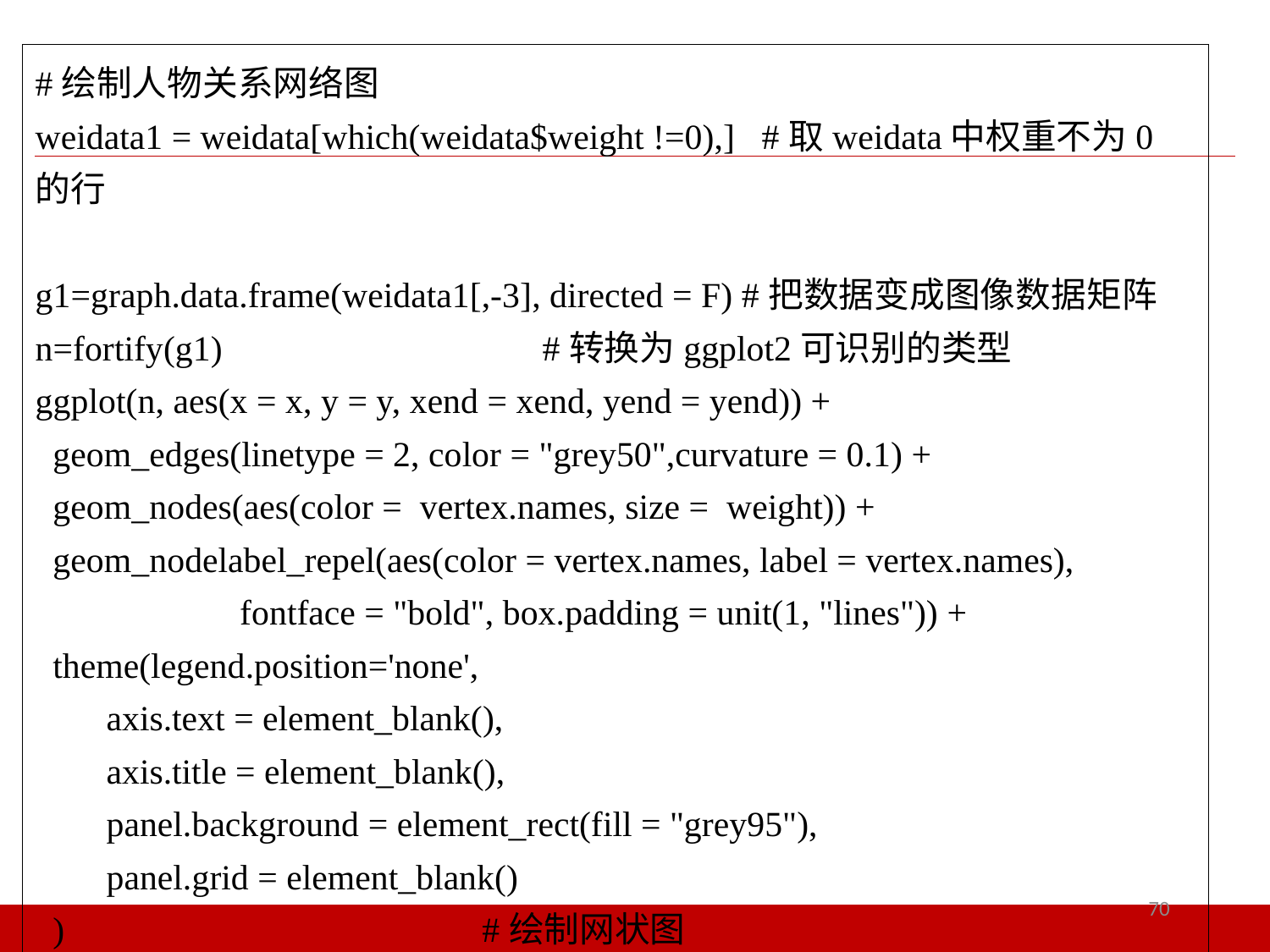

#绘制人物关系网络图
weidata1 = weidata[which(weidata$weight !=0),]   #取weidata中权重不为0的行

g1=graph.data.frame(weidata1[,-3], directed = F) #把数据变成图像数据矩阵
n=fortify(g1)                                    #转换为ggplot2可识别的类型
ggplot(n, aes(x = x, y = y, xend = xend, yend = yend)) +
  geom_edges(linetype = 2, color = "grey50",curvature = 0.1) +
  geom_nodes(aes(color =  vertex.names, size =  weight)) +
  geom_nodelabel_repel(aes(color = vertex.names, label = vertex.names),
                       fontface = "bold", box.padding = unit(1, "lines")) +
  theme(legend.position='none',
        axis.text = element_blank(),
        axis.title = element_blank(),
        panel.background = element_rect(fill = "grey95"),
        panel.grid = element_blank()
  )                                               #绘制网状图
70